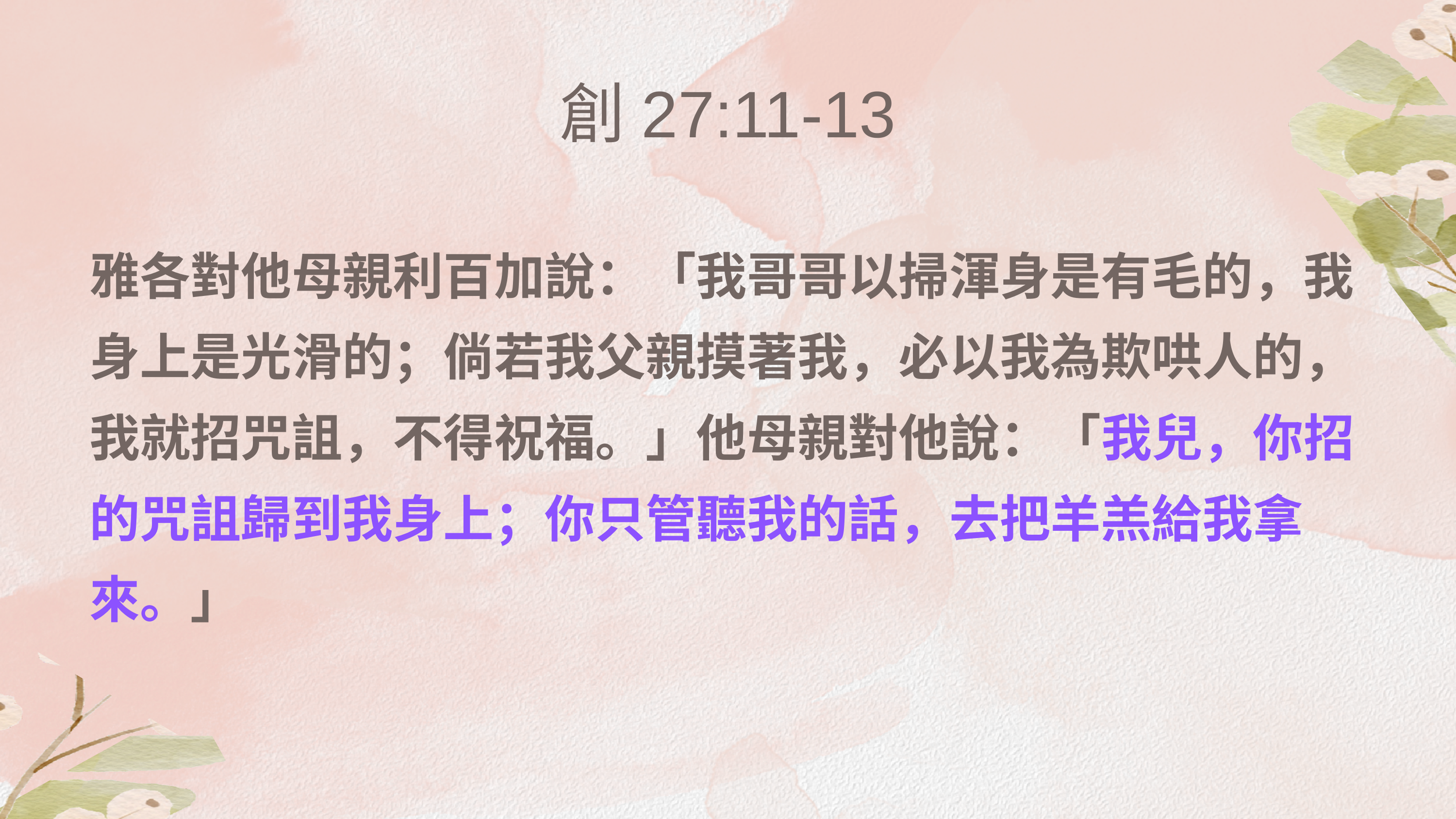

創27:11-13
雅各對他母親利百加說：「我哥哥以掃渾身是有毛的，我身上是光滑的；倘若我父親摸著我，必以我為欺哄人的，我就招咒詛，不得祝福。」他母親對他說：「我兒，你招的咒詛歸到我身上；你只管聽我的話，去把羊羔給我拿來。」